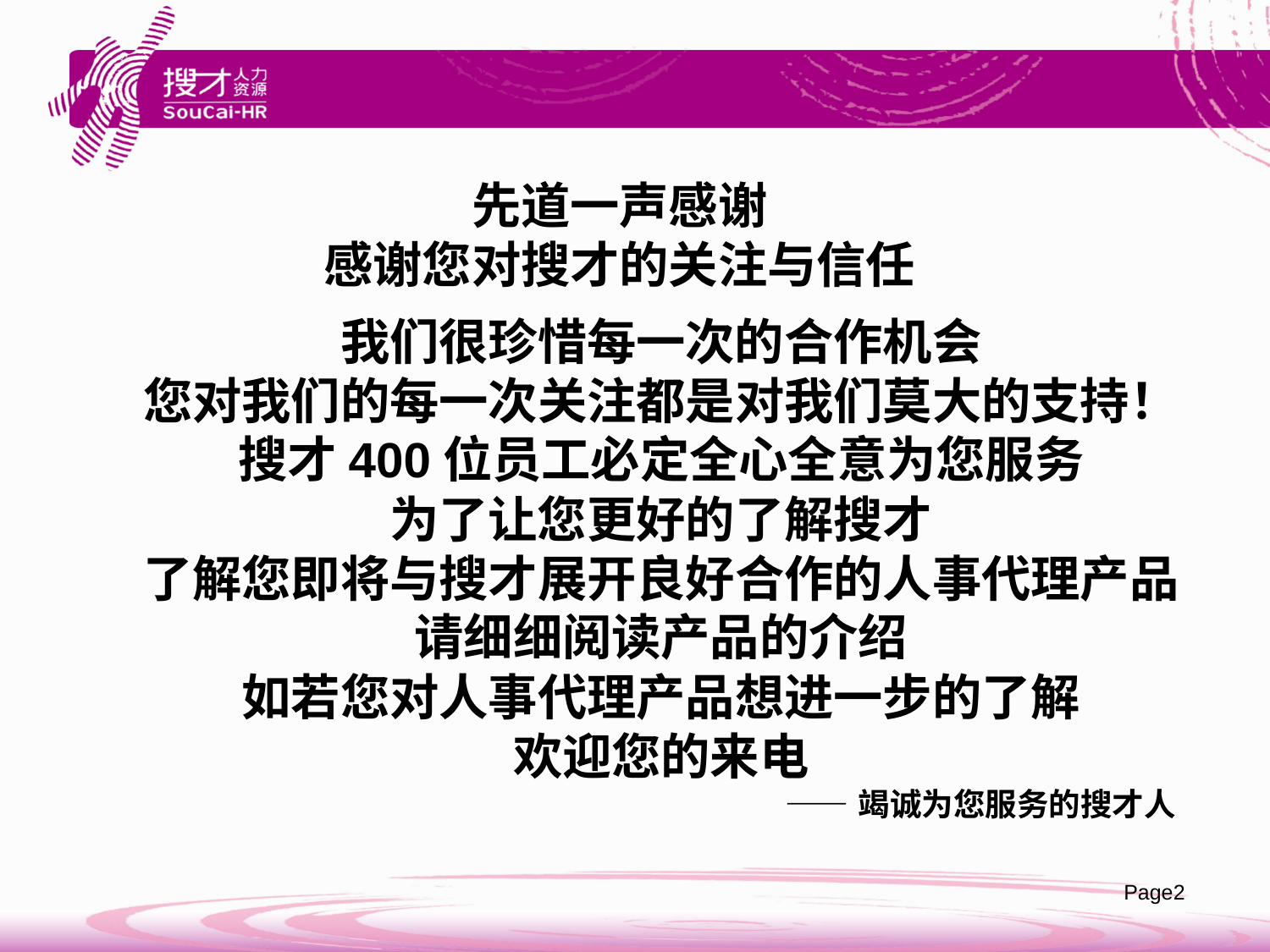

先道一声感谢
感谢您对搜才的关注与信任
我们很珍惜每一次的合作机会
您对我们的每一次关注都是对我们莫大的支持！
搜才400位员工必定全心全意为您服务
为了让您更好的了解搜才
了解您即将与搜才展开良好合作的人事代理产品
请细细阅读产品的介绍
如若您对人事代理产品想进一步的了解
欢迎您的来电
                                                                                         ——竭诚为您服务的搜才人
Page2